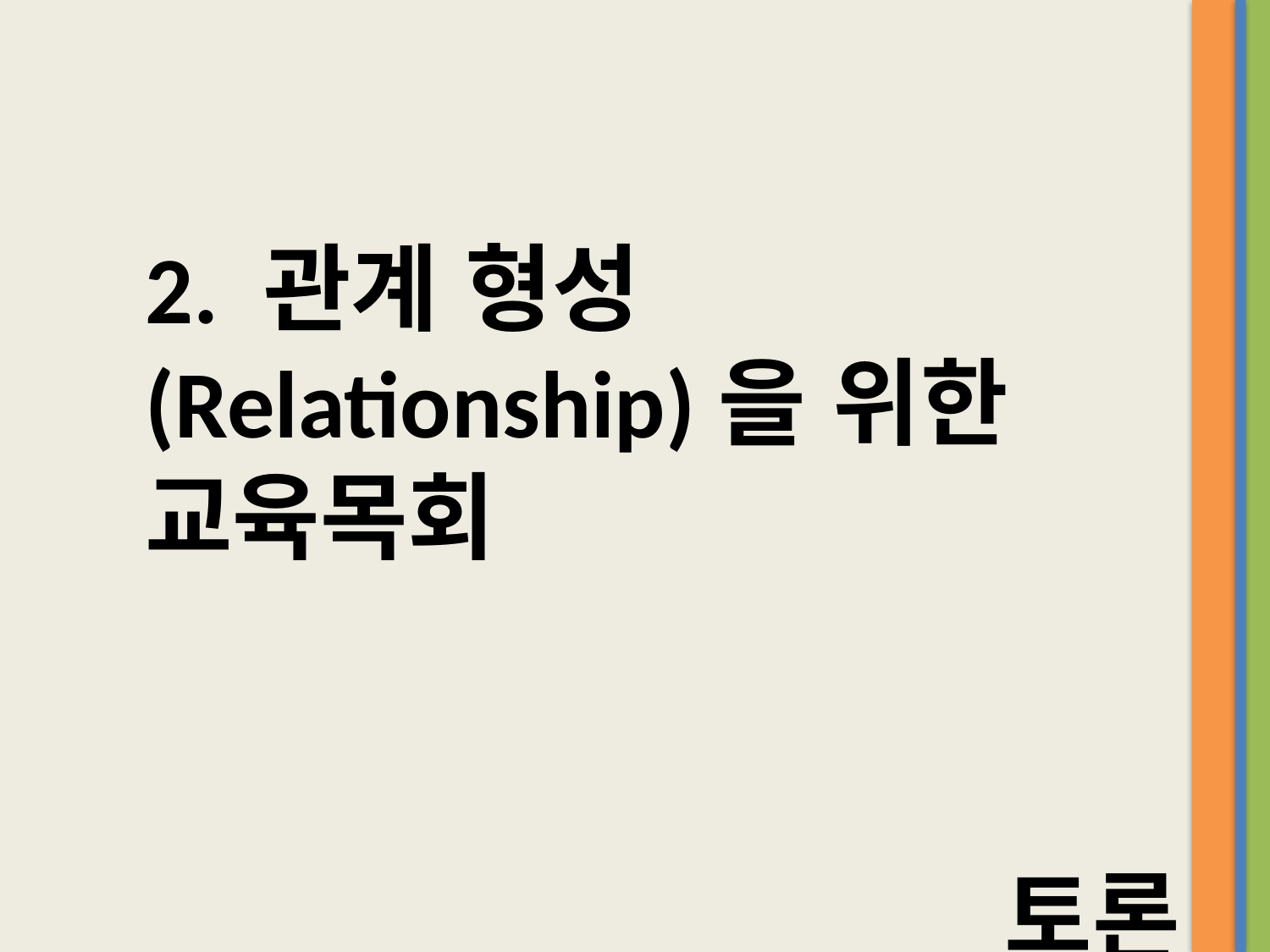

#
2. 관계 형성(Relationship)을 위한 교육목회

토론